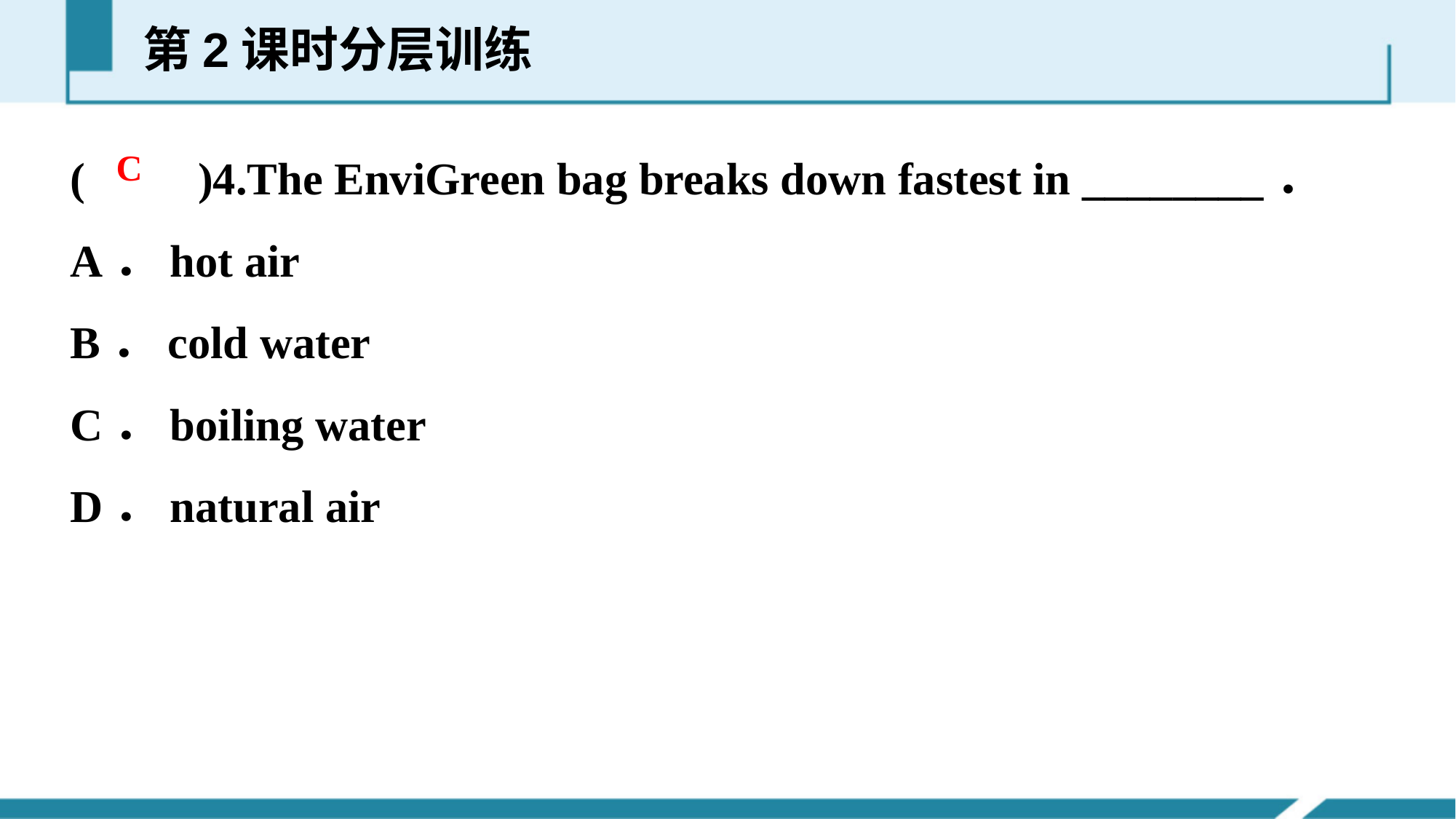

第2课时分层训练
(　　)4.The EnviGreen bag breaks down fastest in ________．
A．hot air
B．cold water
C．boiling water
D．natural air
C